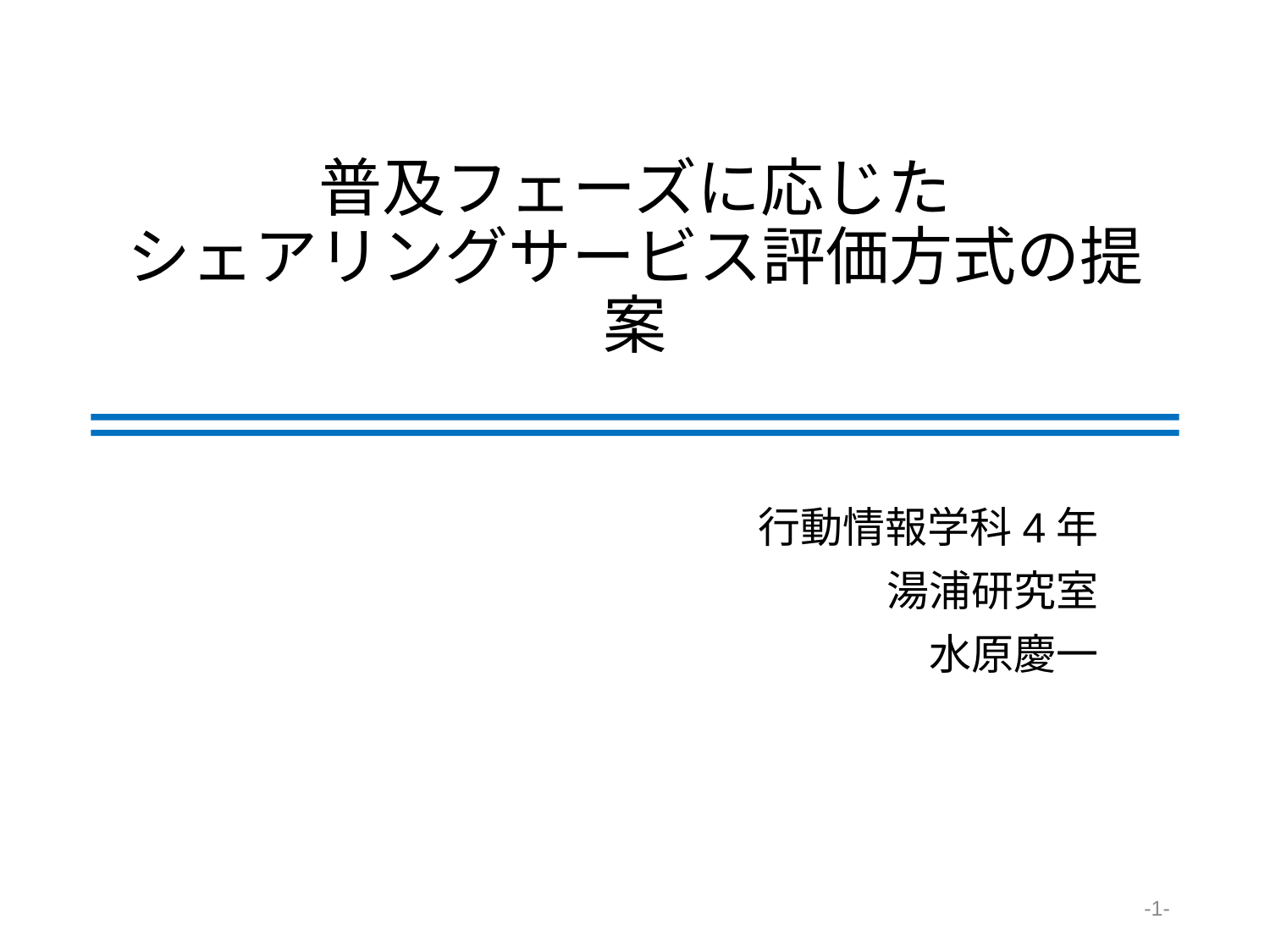

# 普及フェーズに応じた シェアリングサービス評価方式の提案
行動情報学科4年
湯浦研究室
水原慶一
-1-